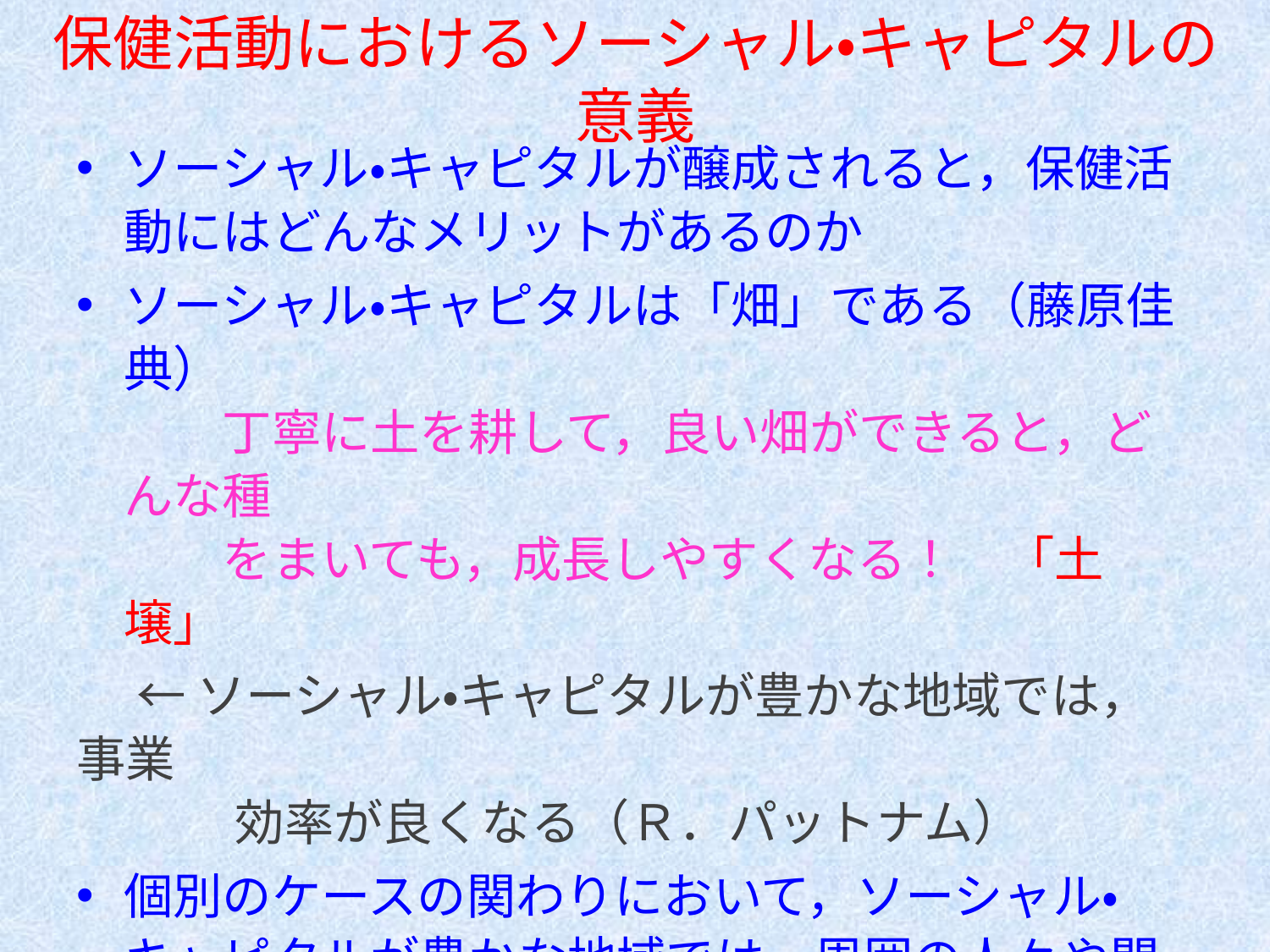

# 保健活動におけるソーシャル・キャピタルの意義
ソーシャル・キャピタルが醸成されると，保健活動にはどんなメリットがあるのか
ソーシャル・キャピタルは「畑」である（藤原佳典）
　　丁寧に土を耕して，良い畑ができると，どんな種
　　をまいても，成長しやすくなる！　「土壌」
　 ← ソーシャル・キャピタルが豊かな地域では，事業
　　　 効率が良くなる（Ｒ．パットナム）
個別のケースの関わりにおいて，ソーシャル・キャピタルが豊かな地域では，周囲の人々や関係機関を巻き込んだ支援が展開しやすい
　　　再支援が必要になった場合や同じようなケース
　　　が発生した際の支援がスムーズに進められる！